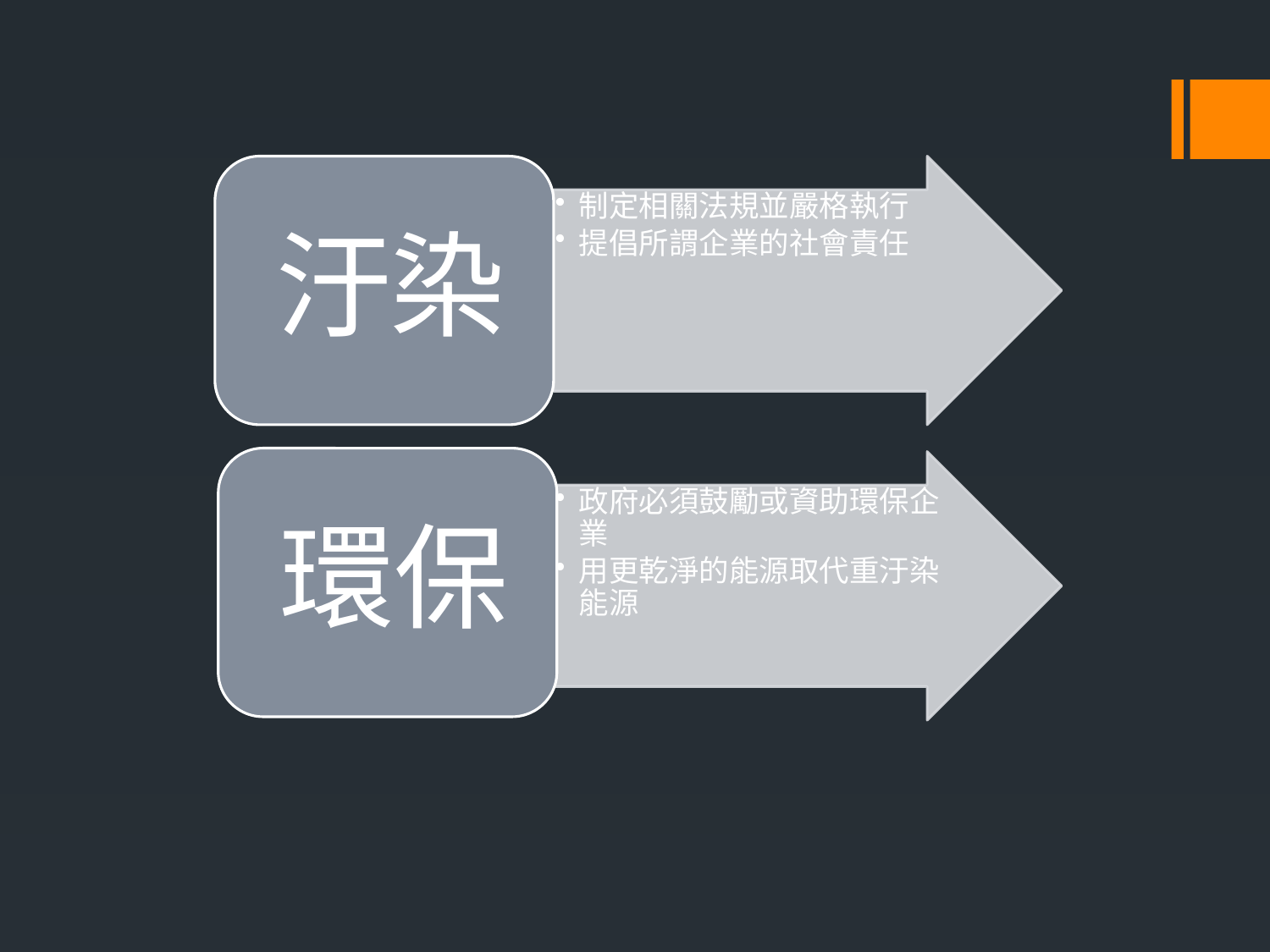

制定相關法規並嚴格執行
提倡所謂企業的社會責任
汙染
政府必須鼓勵或資助環保企業
用更乾淨的能源取代重汙染能源
環保